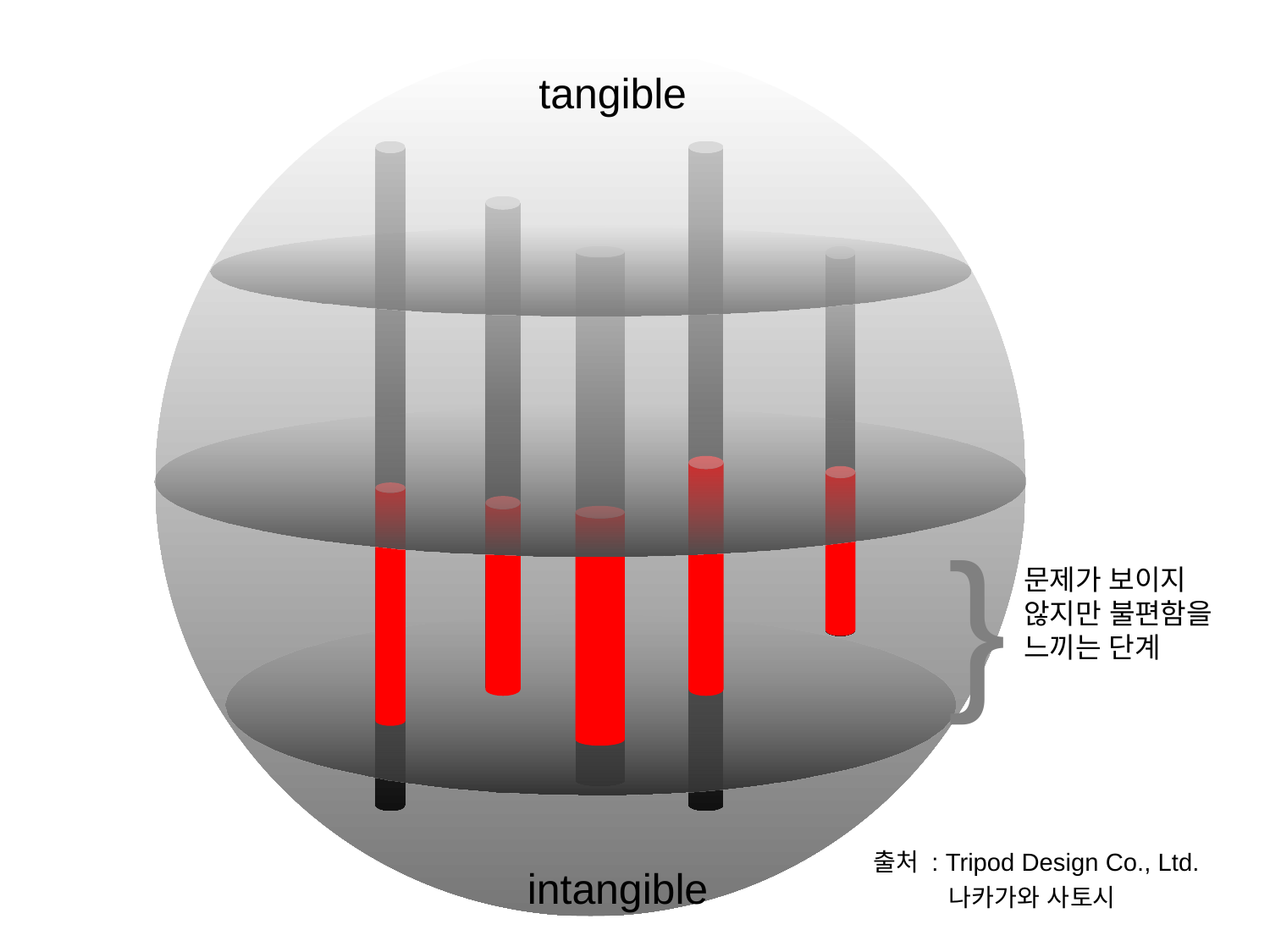

tangible

}
문제가 보이지 않지만 불편함을 느끼는 단계

출처 : Tripod Design Co., Ltd.
          나카가와 사토시
intangible